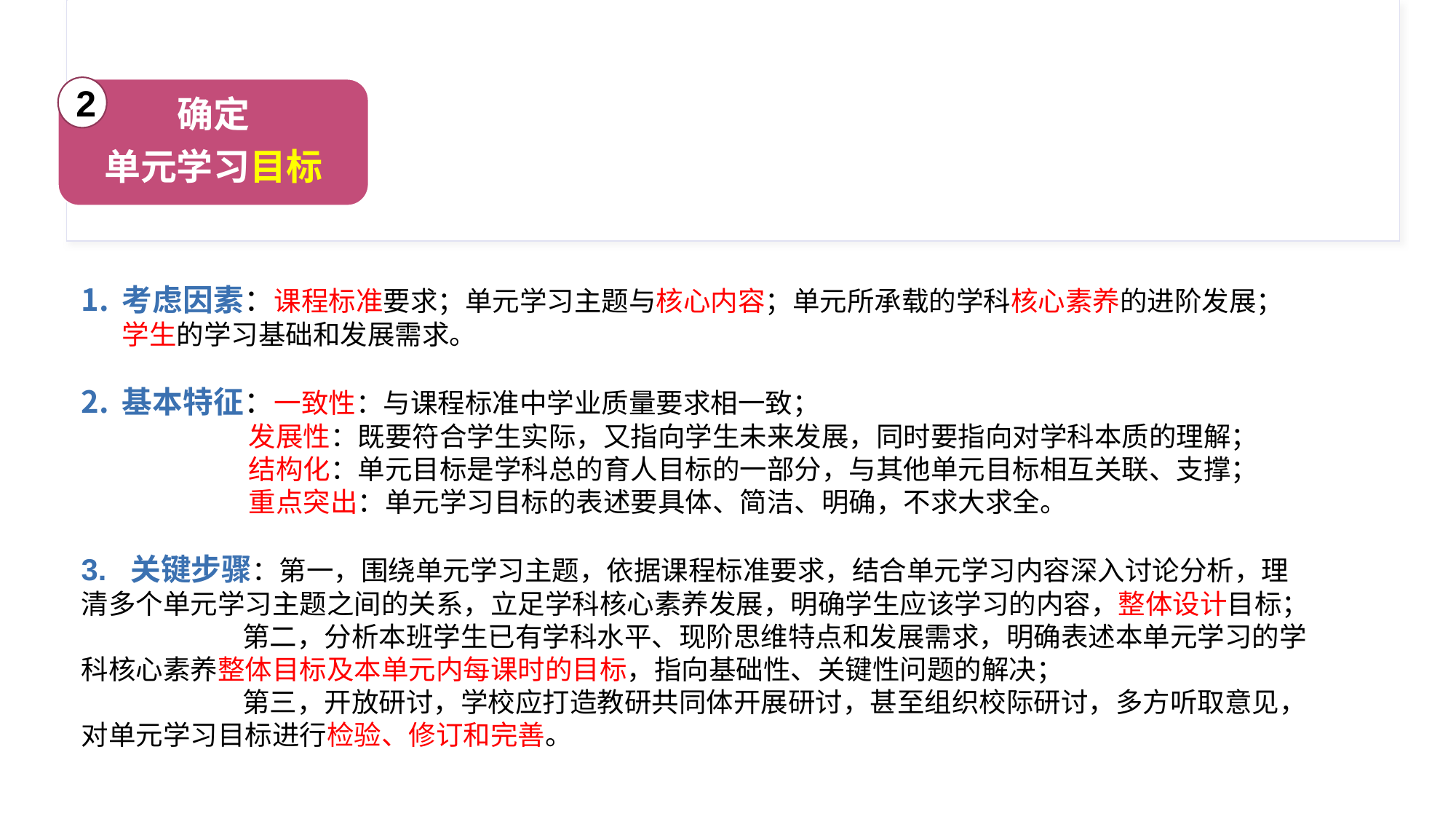

2

确定
单元学习目标
考虑因素：课程标准要求；单元学习主题与核心内容；单元所承载的学科核心素养的进阶发展；学生的学习基础和发展需求。

基本特征：一致性：与课程标准中学业质量要求相一致；
                          发展性：既要符合学生实际，又指向学生未来发展，同时要指向对学科本质的理解；
                          结构化：单元目标是学科总的育人目标的一部分，与其他单元目标相互关联、支撑；
                          重点突出：单元学习目标的表述要具体、简洁、明确，不求大求全。

3.  关键步骤：第一，围绕单元学习主题，依据课程标准要求，结合单元学习内容深入讨论分析，理清多个单元学习主题之间的关系，立足学科核心素养发展，明确学生应该学习的内容，整体设计目标；
                         第二，分析本班学生已有学科水平、现阶思维特点和发展需求，明确表述本单元学习的学科核心素养整体目标及本单元内每课时的目标，指向基础性、关键性问题的解决；
                         第三，开放研讨，学校应打造教研共同体开展研讨，甚至组织校际研讨，多方听取意见，对单元学习目标进行检验、修订和完善。